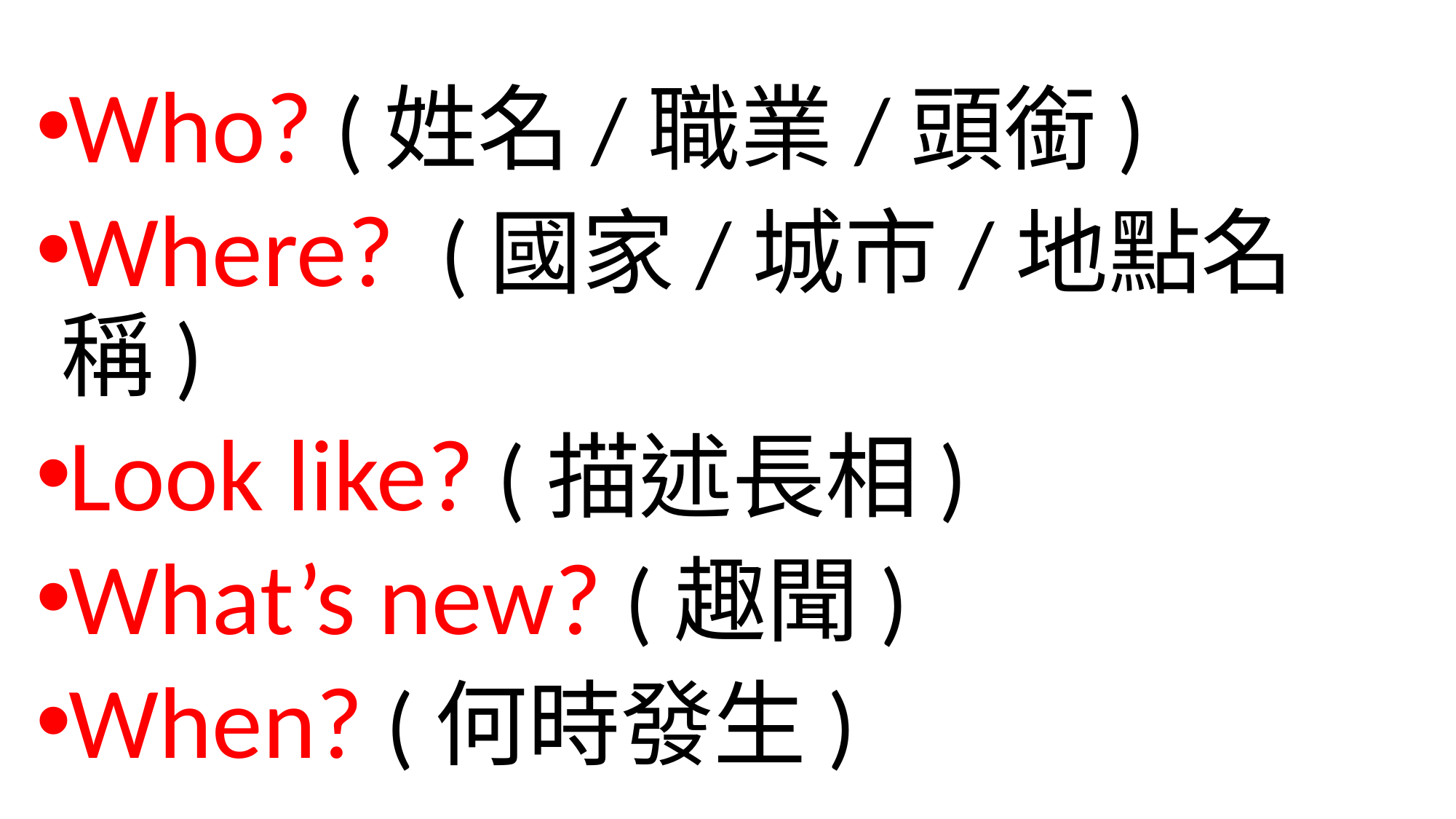

Who? (姓名/職業/頭銜)
Where?  (國家/城市/地點名稱)
Look like? (描述長相)
What’s new? (趣聞)
When? (何時發生)